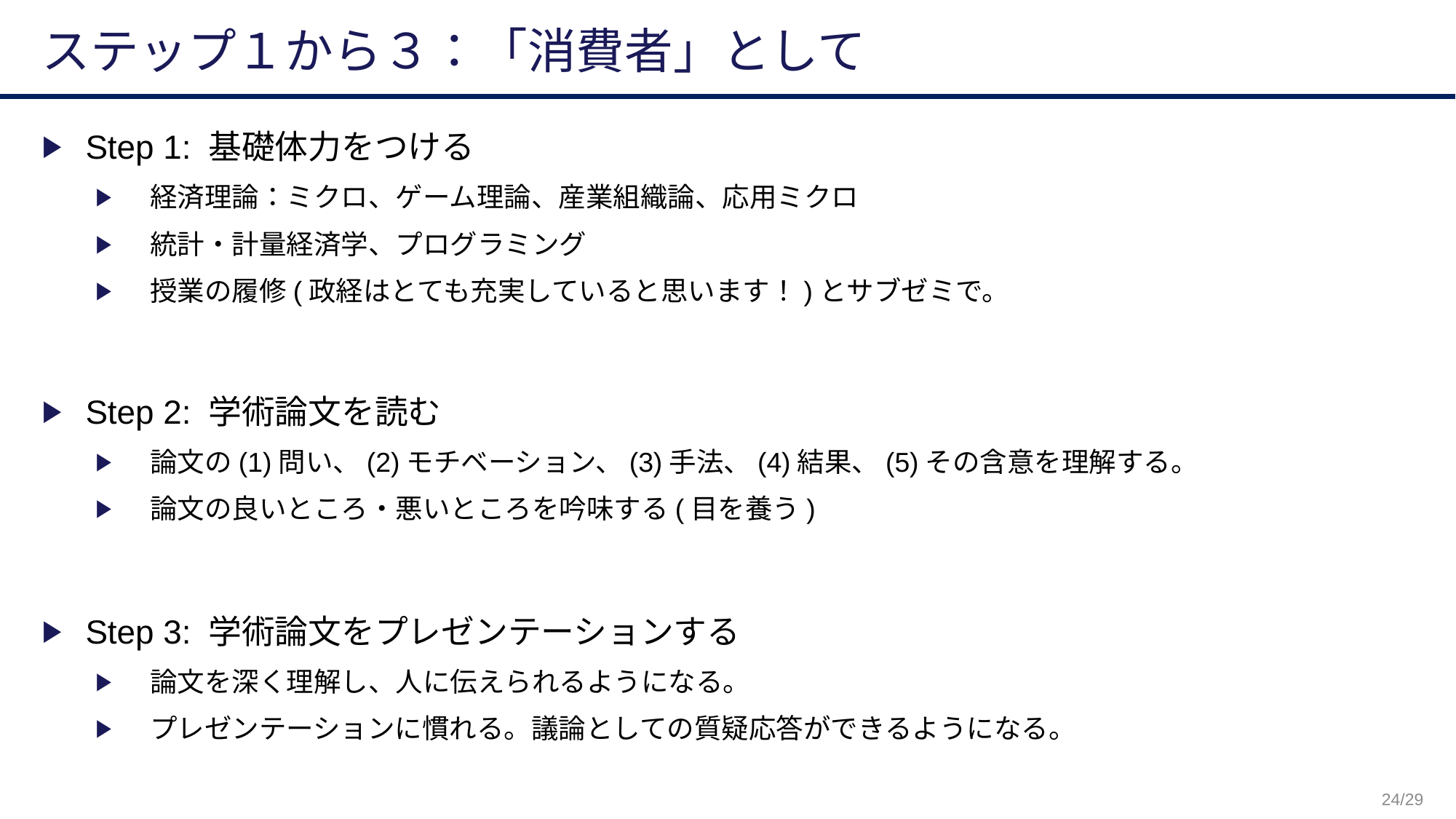

# ステップ１から３：「消費者」として
Step 1: 基礎体力をつける
経済理論：ミクロ、ゲーム理論、産業組織論、応用ミクロ
統計・計量経済学、プログラミング
授業の履修(政経はとても充実していると思います！)とサブゼミで。

Step 2: 学術論文を読む
論文の(1)問い、(2)モチベーション、(3)手法、(4)結果、(5)その含意を理解する。
論文の良いところ・悪いところを吟味する(目を養う)

Step 3: 学術論文をプレゼンテーションする
論文を深く理解し、人に伝えられるようになる。
プレゼンテーションに慣れる。議論としての質疑応答ができるようになる。

24/29